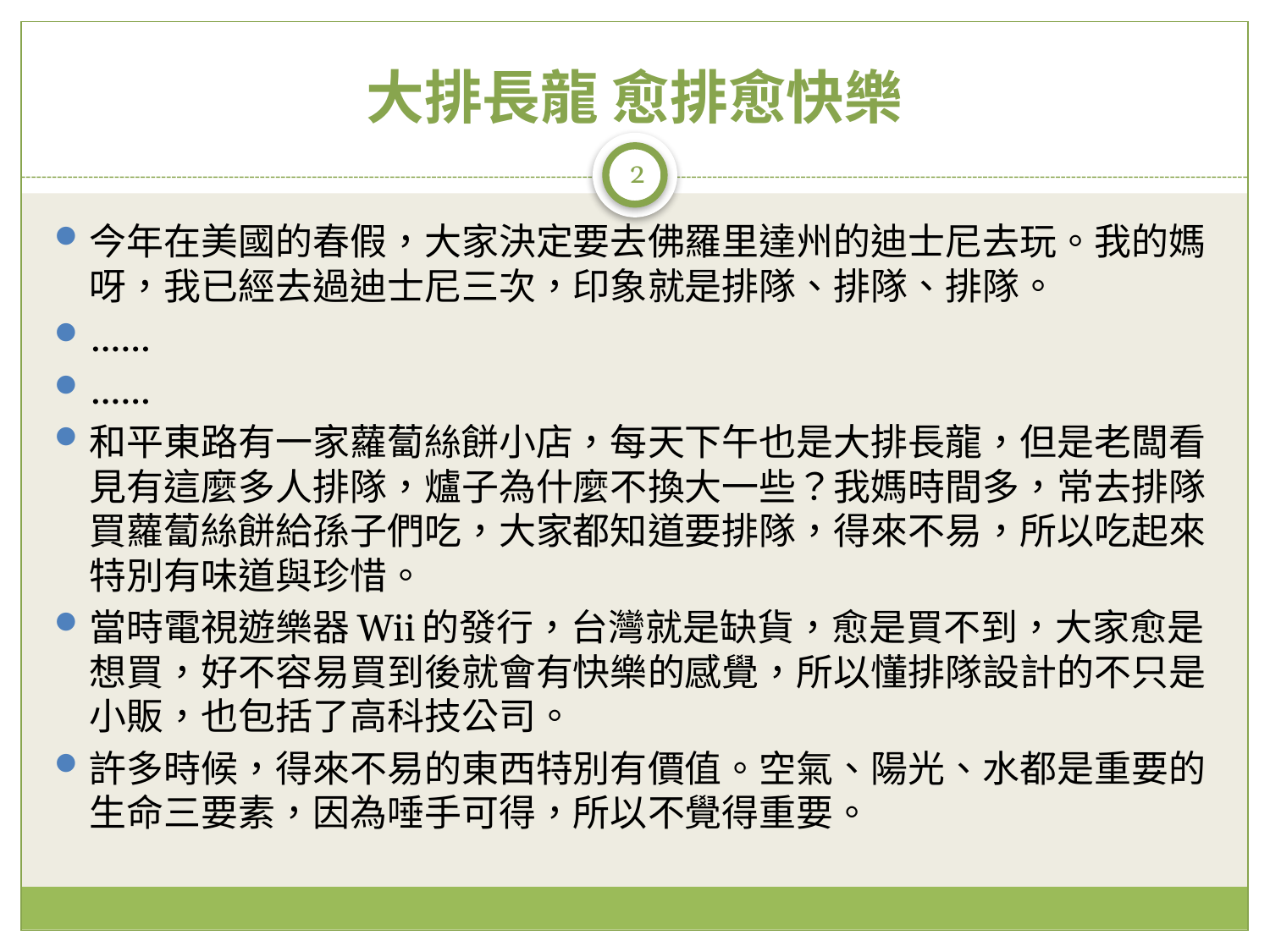

# 大排長龍 愈排愈快樂
2
今年在美國的春假，大家決定要去佛羅里達州的迪士尼去玩。我的媽呀，我已經去過迪士尼三次，印象就是排隊、排隊、排隊。
……
……
和平東路有一家蘿蔔絲餅小店，每天下午也是大排長龍，但是老闆看見有這麼多人排隊，爐子為什麼不換大一些？我媽時間多，常去排隊買蘿蔔絲餅給孫子們吃，大家都知道要排隊，得來不易，所以吃起來特別有味道與珍惜。
當時電視遊樂器Wii的發行，台灣就是缺貨，愈是買不到，大家愈是想買，好不容易買到後就會有快樂的感覺，所以懂排隊設計的不只是小販，也包括了高科技公司。
許多時候，得來不易的東西特別有價值。空氣、陽光、水都是重要的生命三要素，因為唾手可得，所以不覺得重要。